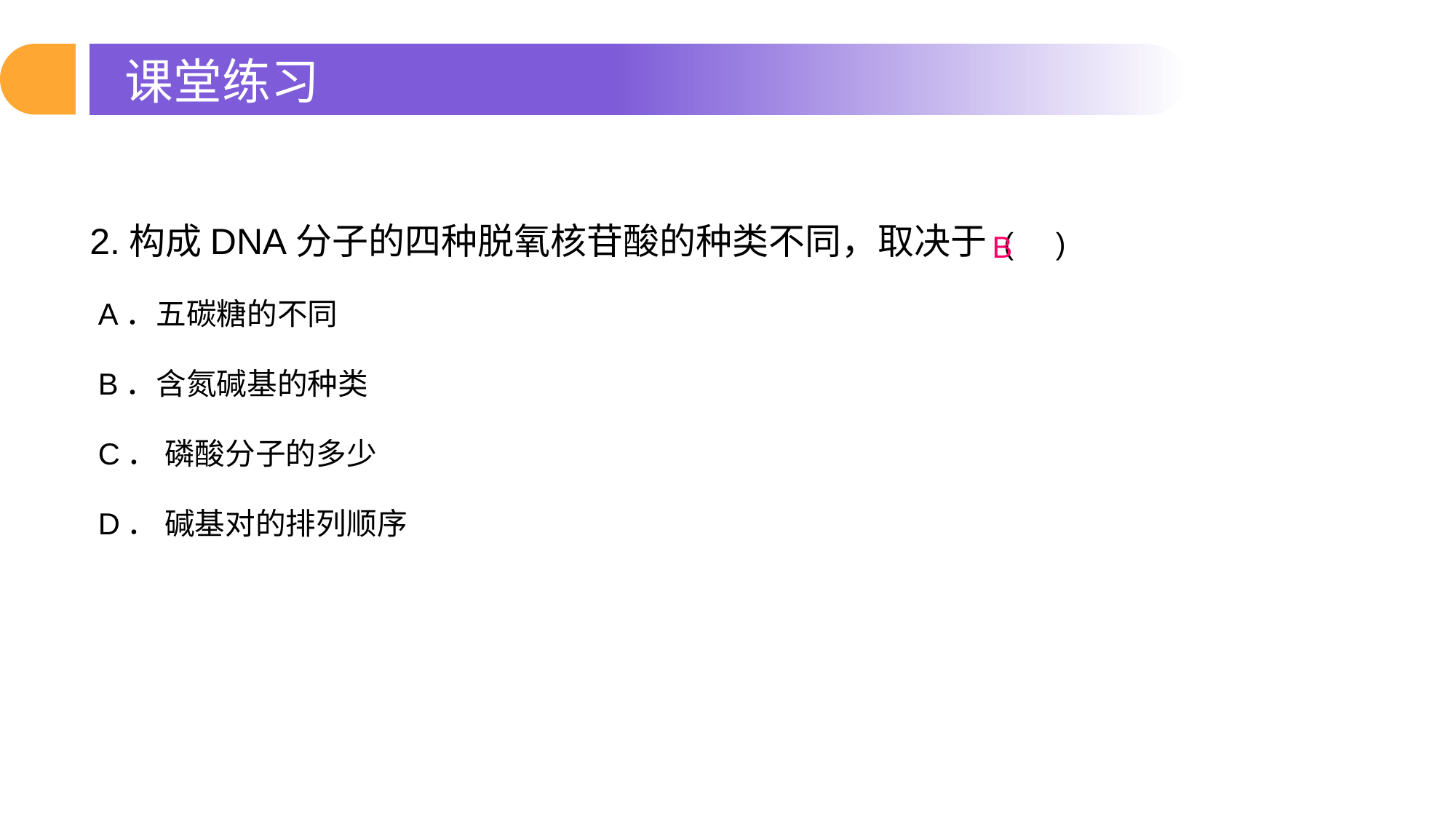

课堂练习
2.构成DNA分子的四种脱氧核苷酸的种类不同，取决于 (     )
 A．五碳糖的不同
 B．含氮碱基的种类
 C． 磷酸分子的多少
 D． 碱基对的排列顺序
B